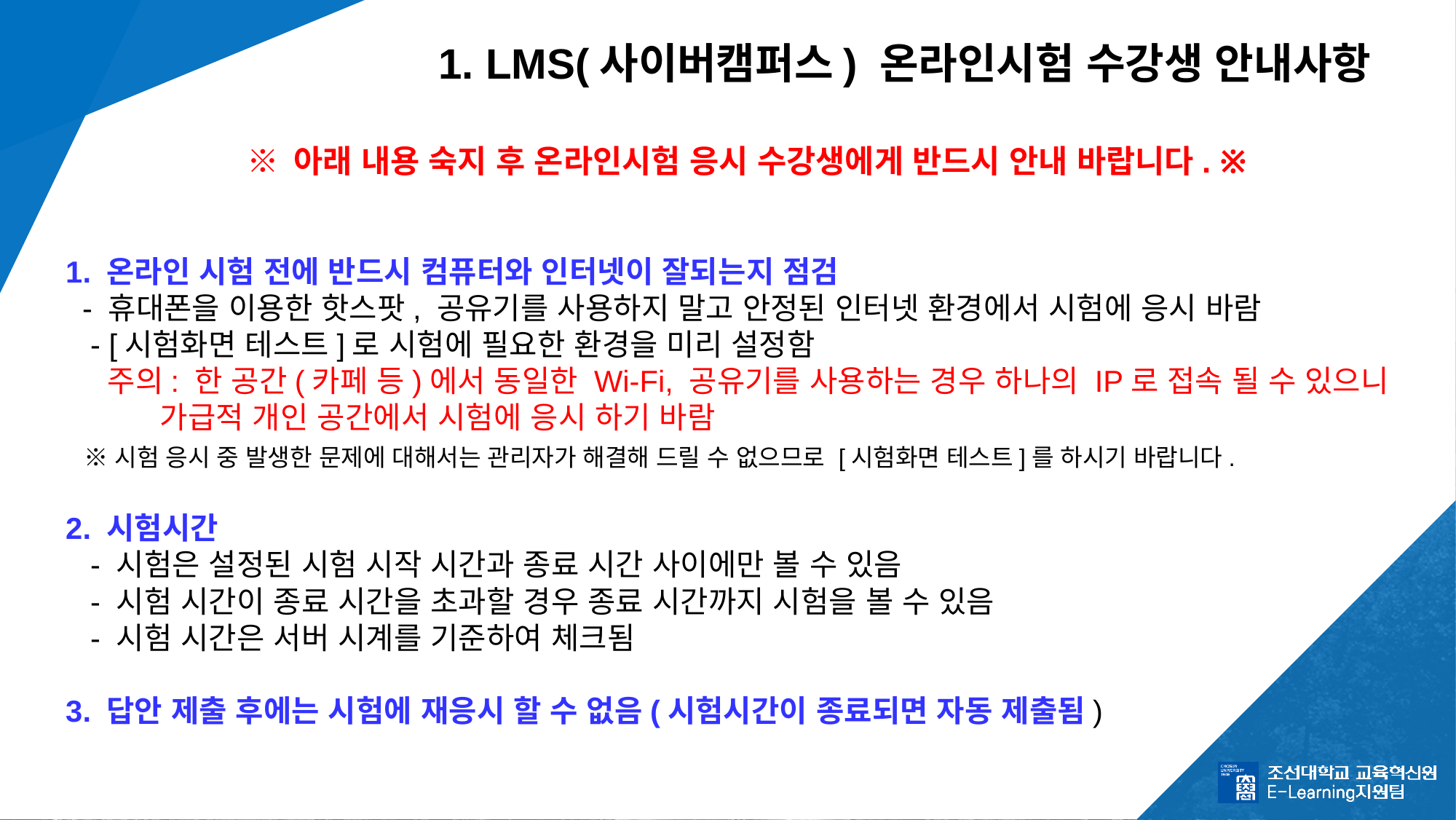

1. LMS(사이버캠퍼스) 온라인시험 수강생 안내사항
※ 아래 내용 숙지 후 온라인시험 응시 수강생에게 반드시 안내 바랍니다. ※

  1. 온라인 시험 전에 반드시 컴퓨터와 인터넷이 잘되는지 점검
    - 휴대폰을 이용한 핫스팟, 공유기를 사용하지 말고 안정된 인터넷 환경에서 시험에 응시 바람
    - [시험화면 테스트]로 시험에 필요한 환경을 미리 설정함
      주의: 한 공간(카페 등)에서 동일한 Wi-Fi, 공유기를 사용하는 경우 하나의 IP로 접속 될 수 있으니
             가급적 개인 공간에서 시험에 응시 하기 바람
    ※ 시험 응시 중 발생한 문제에 대해서는 관리자가 해결해 드릴 수 없으므로 [시험화면 테스트]를 하시기 바랍니다.
  2. 시험시간
    - 시험은 설정된 시험 시작 시간과 종료 시간 사이에만 볼 수 있음
    - 시험 시간이 종료 시간을 초과할 경우 종료 시간까지 시험을 볼 수 있음
    - 시험 시간은 서버 시계를 기준하여 체크됨

  3. 답안 제출 후에는 시험에 재응시 할 수 없음(시험시간이 종료되면 자동 제출됨)